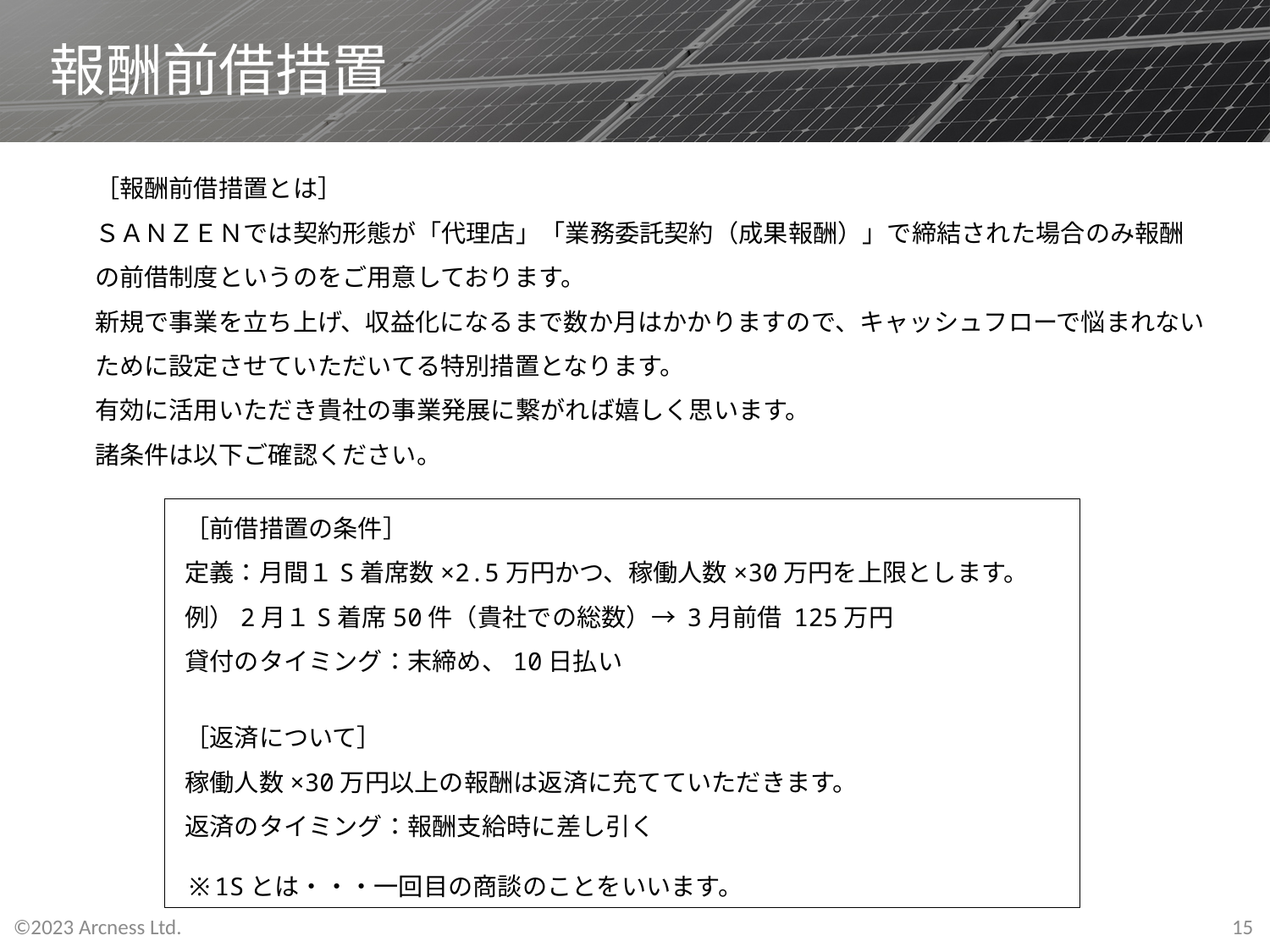

# 報酬前借措置
［報酬前借措置とは］
ＳＡＮＺＥＮでは契約形態が「代理店」「業務委託契約（成果報酬）」で締結された場合のみ報酬の前借制度というのをご用意しております。
新規で事業を立ち上げ、収益化になるまで数か月はかかりますので、キャッシュフローで悩まれないために設定させていただいてる特別措置となります。
有効に活用いただき貴社の事業発展に繋がれば嬉しく思います。
諸条件は以下ご確認ください。
［前借措置の条件］
定義：月間１S着席数×2.5万円かつ、稼働人数×30万円を上限とします。
例）2月１S着席50件（貴社での総数）→ 3月前借 125万円
貸付のタイミング：末締め、10日払い

［返済について］
稼働人数×30万円以上の報酬は返済に充てていただきます。
返済のタイミング：報酬支給時に差し引く

※1Sとは・・・一回目の商談のことをいいます。
©2023 Arcness Ltd.
15